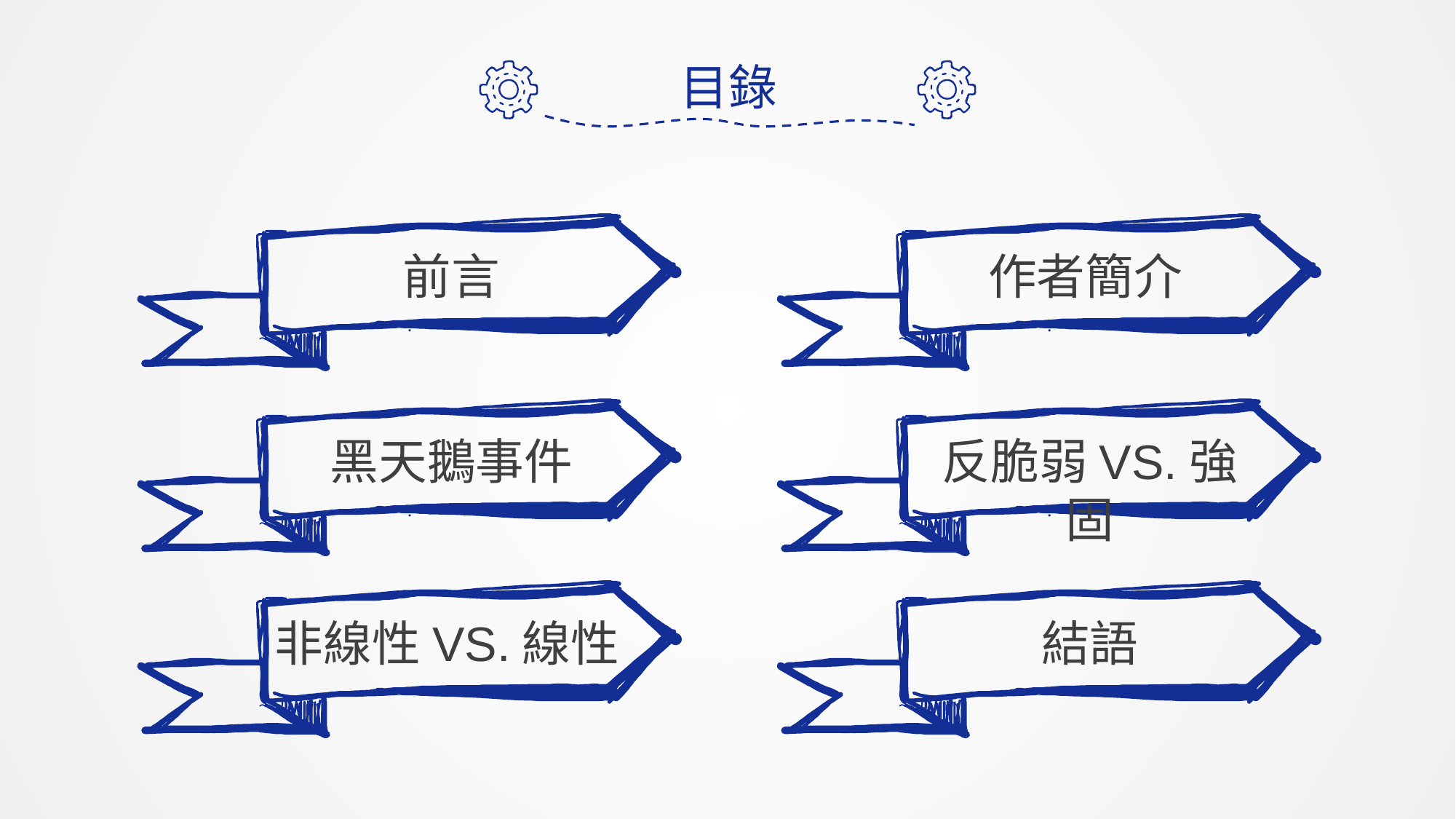

目錄

前言

作者簡介

黑天鵝事件

反脆弱VS.強固

非線性VS.線性

結語